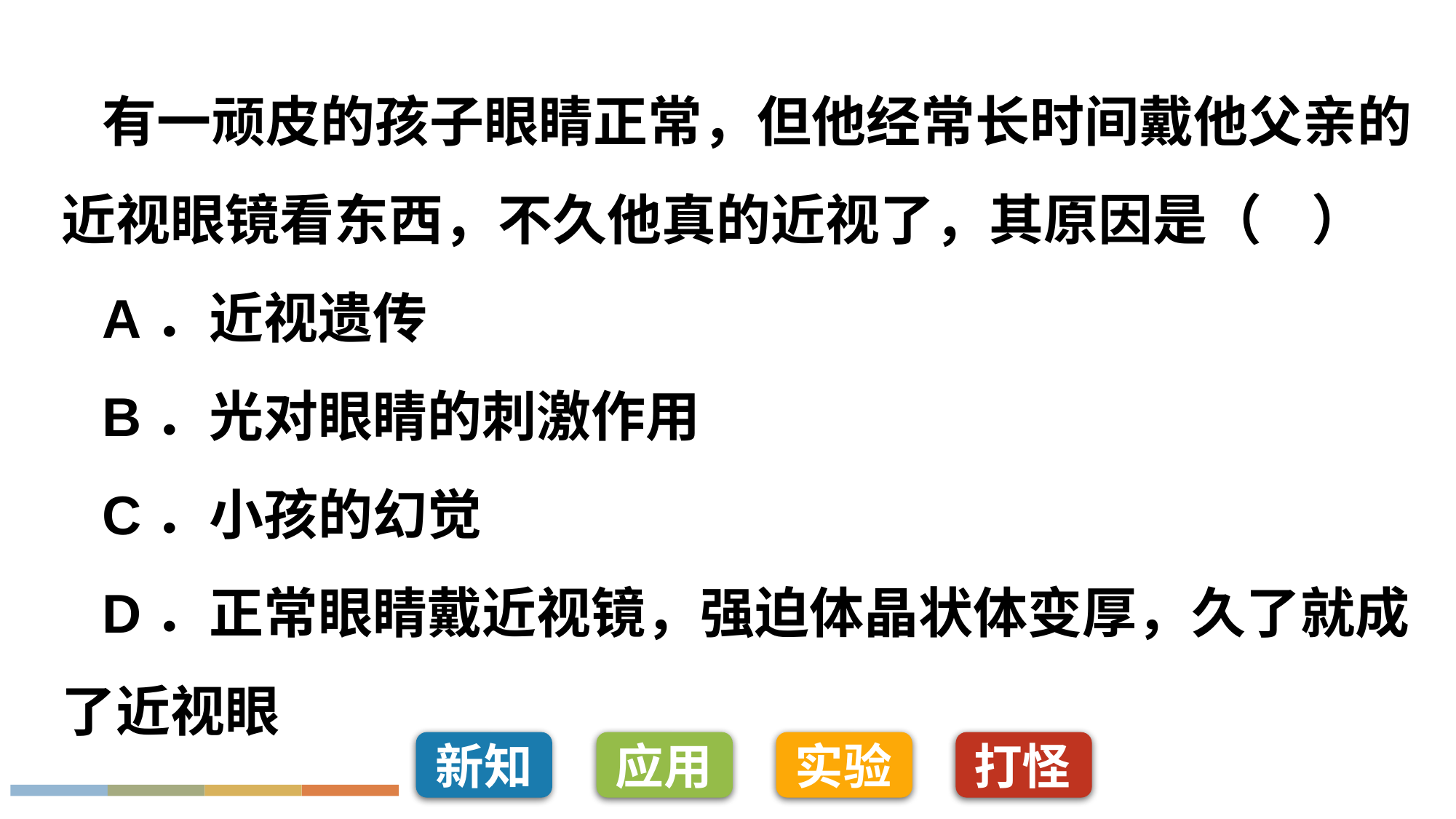

有一顽皮的孩子眼睛正常，但他经常长时间戴他父亲的近视眼镜看东西，不久他真的近视了，其原因是（    ）
A．近视遗传
B．光对眼睛的刺激作用
C．小孩的幻觉
D．正常眼睛戴近视镜，强迫体晶状体变厚，久了就成了近视眼